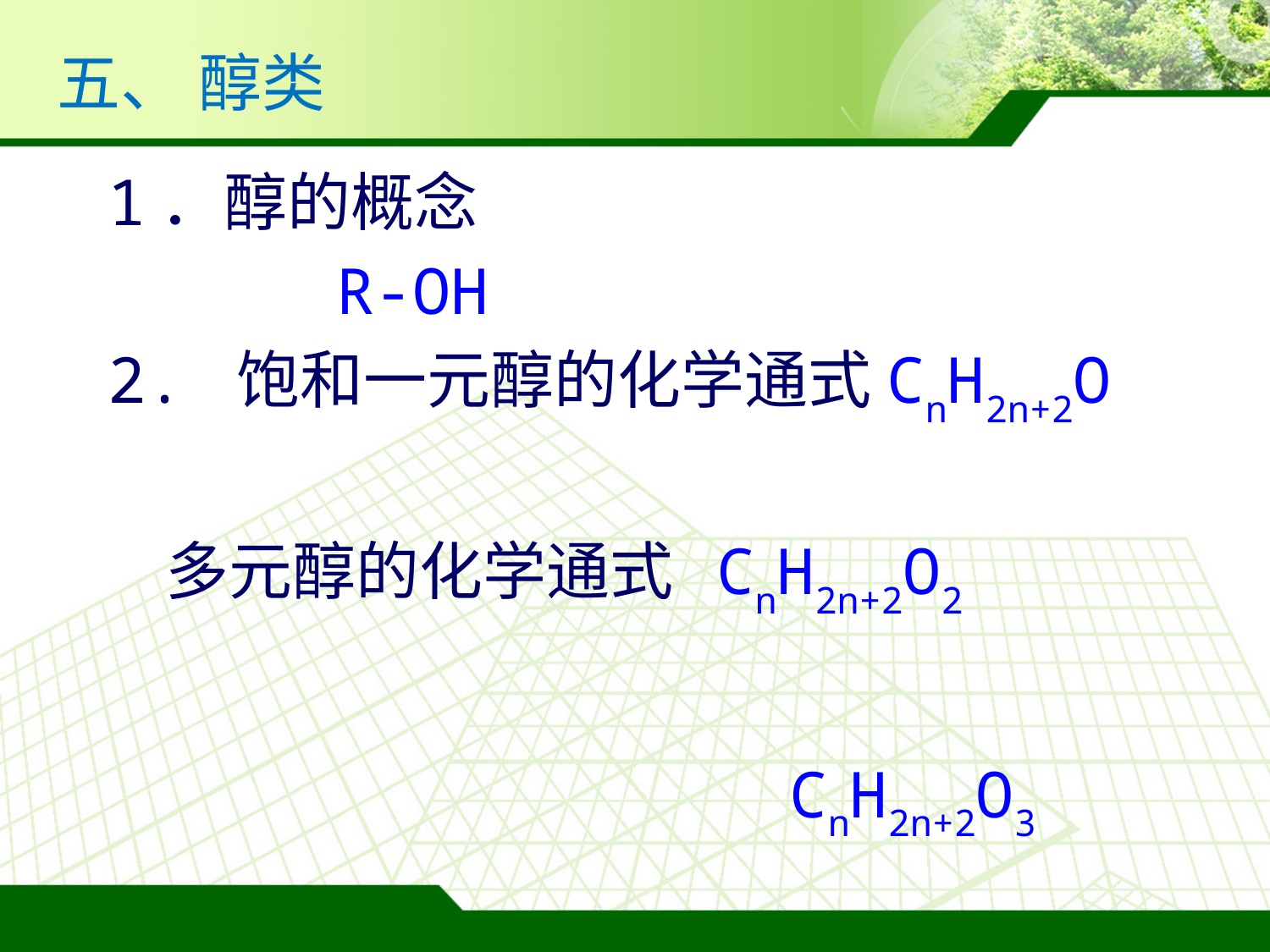

# 五、 醇类
1．醇的概念
      R-OH
2. 饱和一元醇的化学通式CnH2n+2O

   多元醇的化学通式  CnH2n+2O2

                               CnH2n+2O3